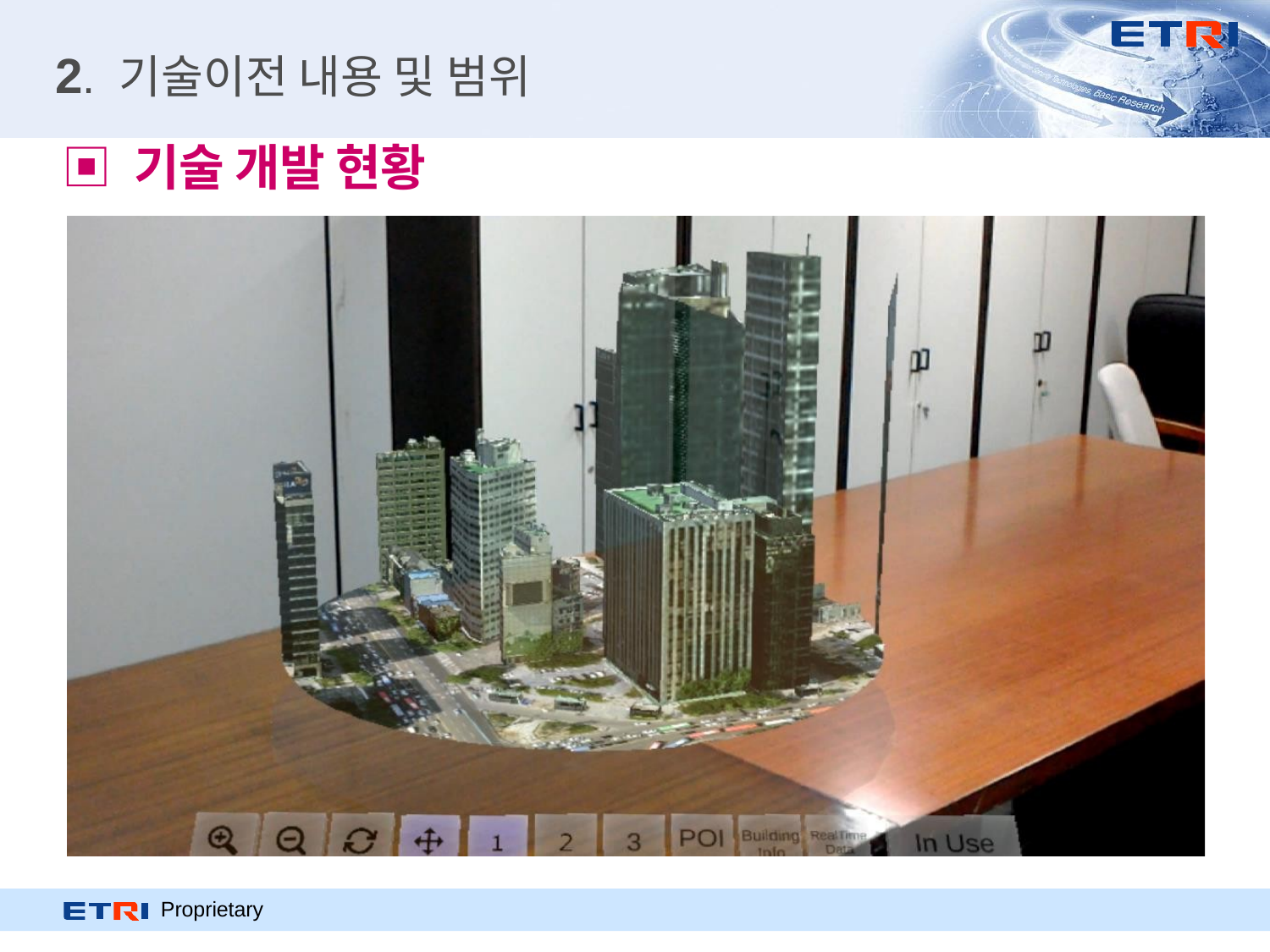

2. 기술이전 내용 및 범위
▣ 기술 개발 현황

Proprietary